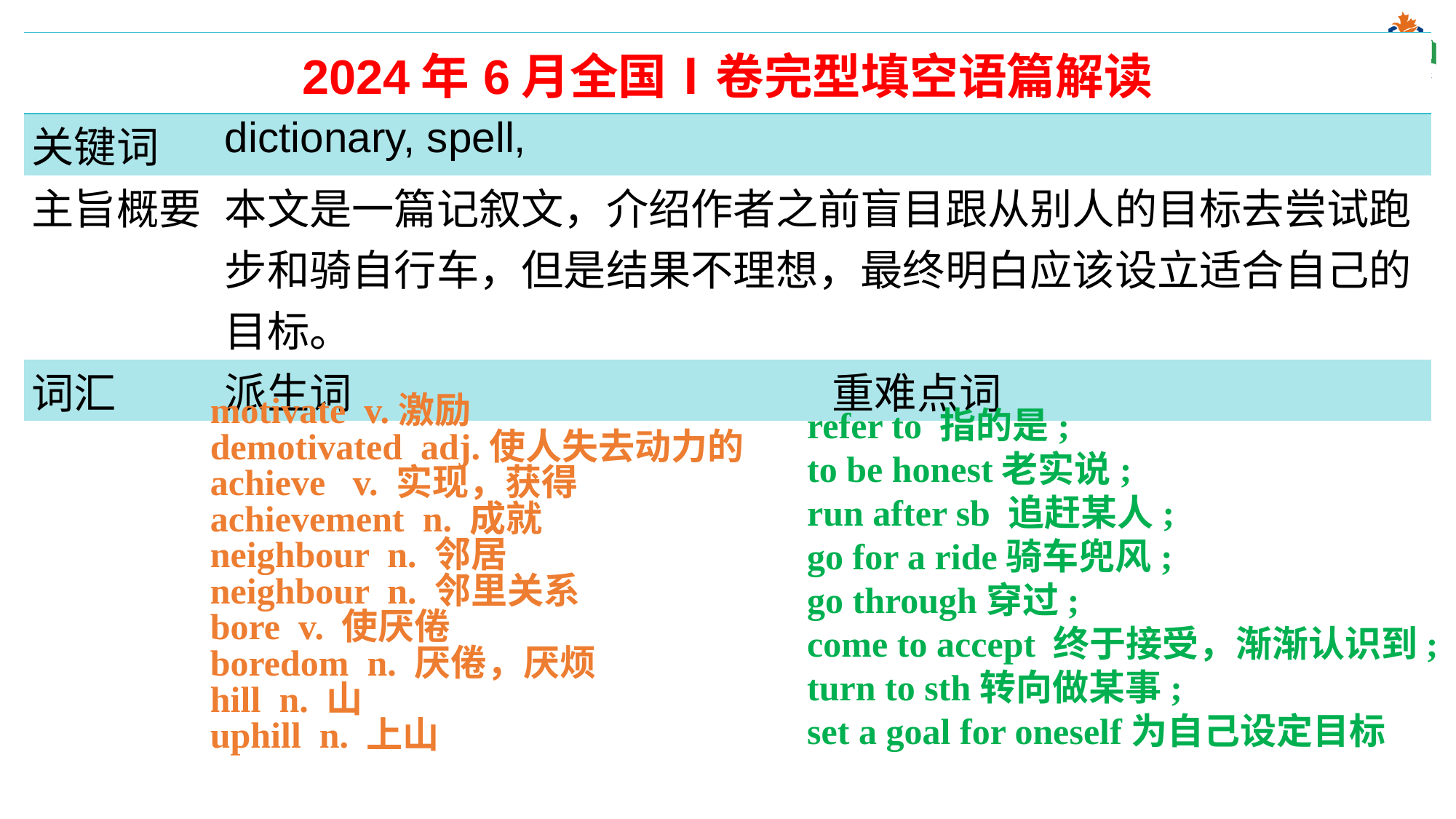

| 2024年6月全国Ⅰ卷完型填空语篇解读 |  |  |
| --- | --- | --- |
| 关键词 | dictionary, spell, |  |
| 主旨概要 | 本文是一篇记叙文，介绍作者之前盲目跟从别人的目标去尝试跑步和骑自行车，但是结果不理想，最终明白应该设立适合自己的目标。 |  |
| 词汇 | 派生词 | 重难点词 |
|  |  |  |
motivate  v.激励
demotivated  adj.使人失去动力的
achieve   v. 实现，获得
achievement  n. 成就
neighbour  n. 邻居
neighbour  n. 邻里关系
bore  v. 使厌倦
boredom  n. 厌倦，厌烦
hill  n. 山
uphill  n. 上山

refer to 指的是;
to be honest老实说;
run after sb 追赶某人;
go for a ride骑车兜风;
go through穿过;
come to accept 终于接受，渐渐认识到;
turn to sth转向做某事;
set a goal for oneself为自己设定目标